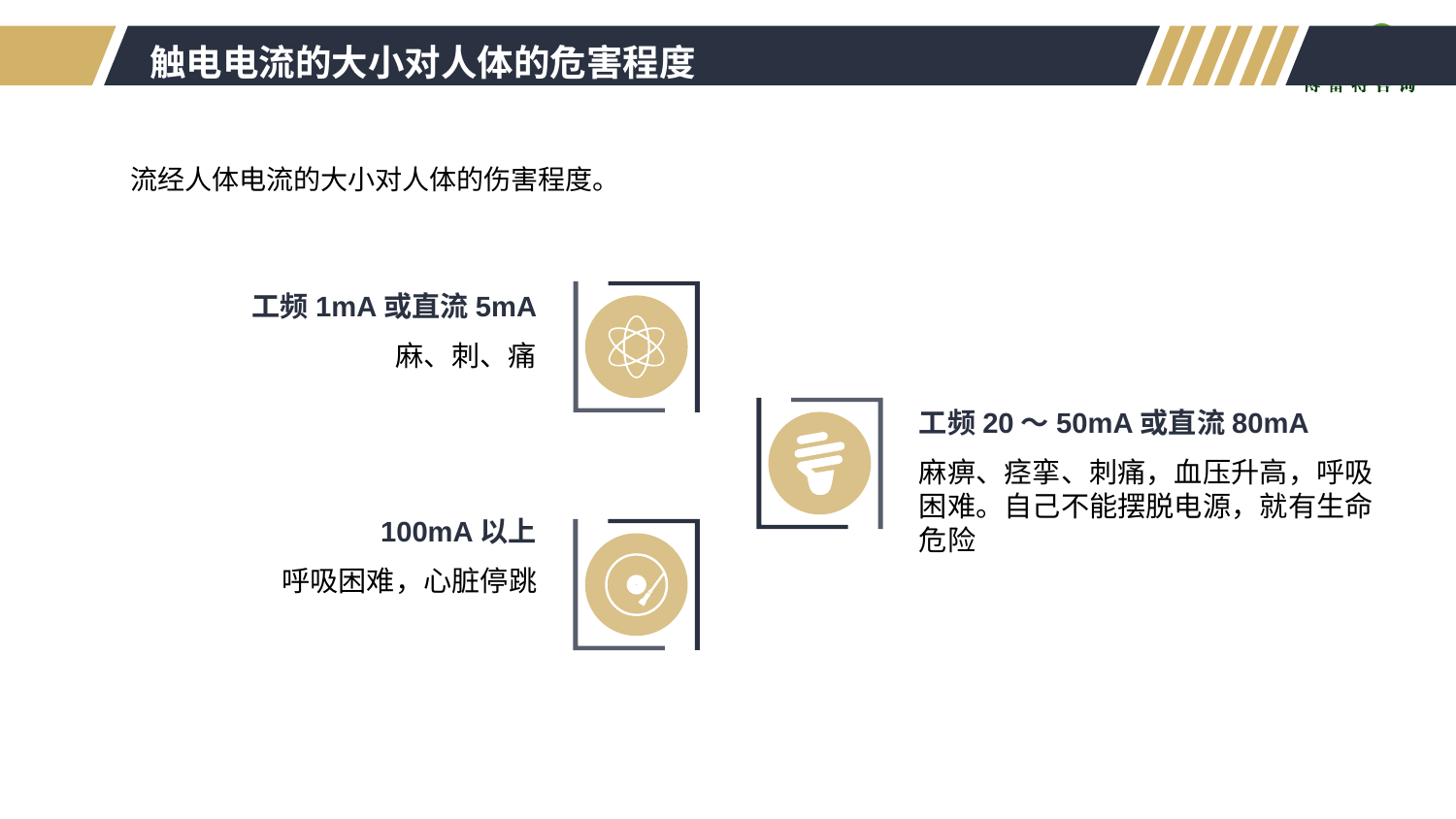

触电电流的大小对人体的危害程度

流经人体电流的大小对人体的伤害程度。
工频1mA或直流5mA

麻、刺、痛

工频20～50mA或直流80mA

麻痹、痉挛、刺痛，血压升高，呼吸困难。自己不能摆脱电源，就有生命危险
100mA以上

呼吸困难，心脏停跳